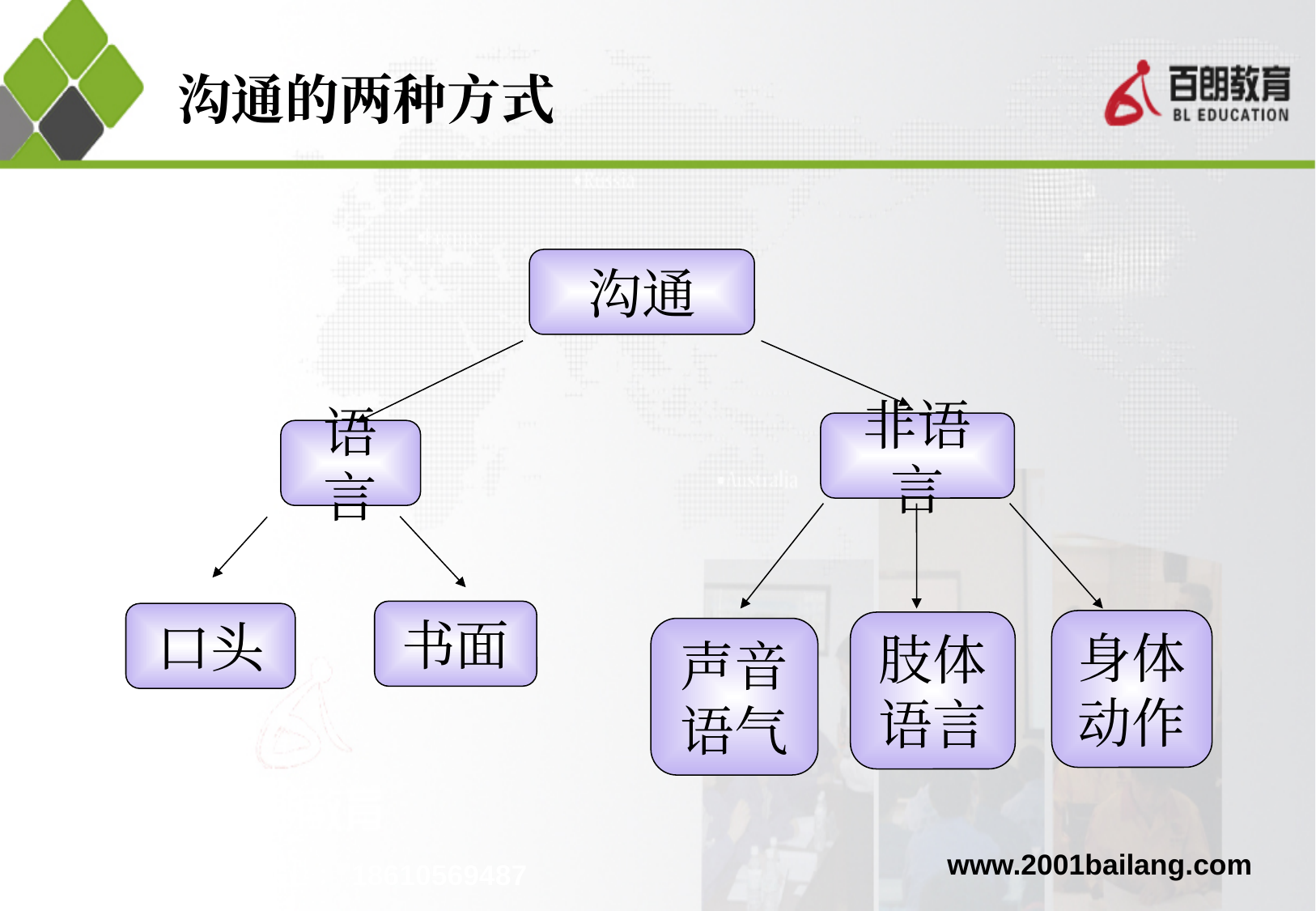

# 沟通的两种方式
沟通

非语言
语言

书面
口头
身体动作
肢体语言
声音语气